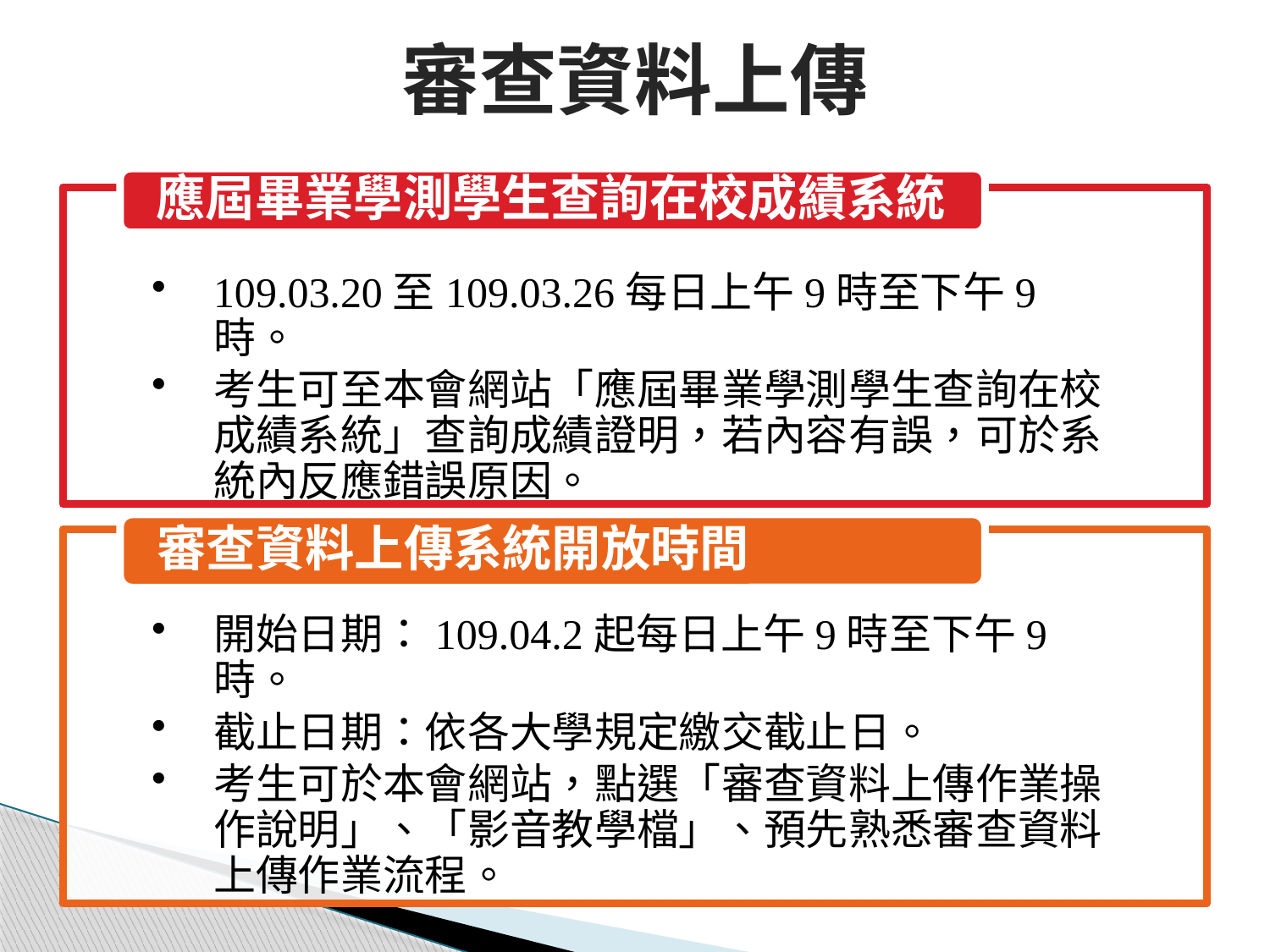

審查資料上傳
109.03.20至109.03.26每日上午9時至下午9時。
考生可至本會網站「應屆畢業學測學生查詢在校成績系統」查詢成績證明，若內容有誤，可於系統內反應錯誤原因。
應屆畢業學測學生查詢在校成績系統
開始日期：109.04.2起每日上午9時至下午9時。
截止日期：依各大學規定繳交截止日。
考生可於本會網站，點選「審查資料上傳作業操作說明」、「影音教學檔」、預先熟悉審查資料上傳作業流程。
審查資料上傳系統開放時間